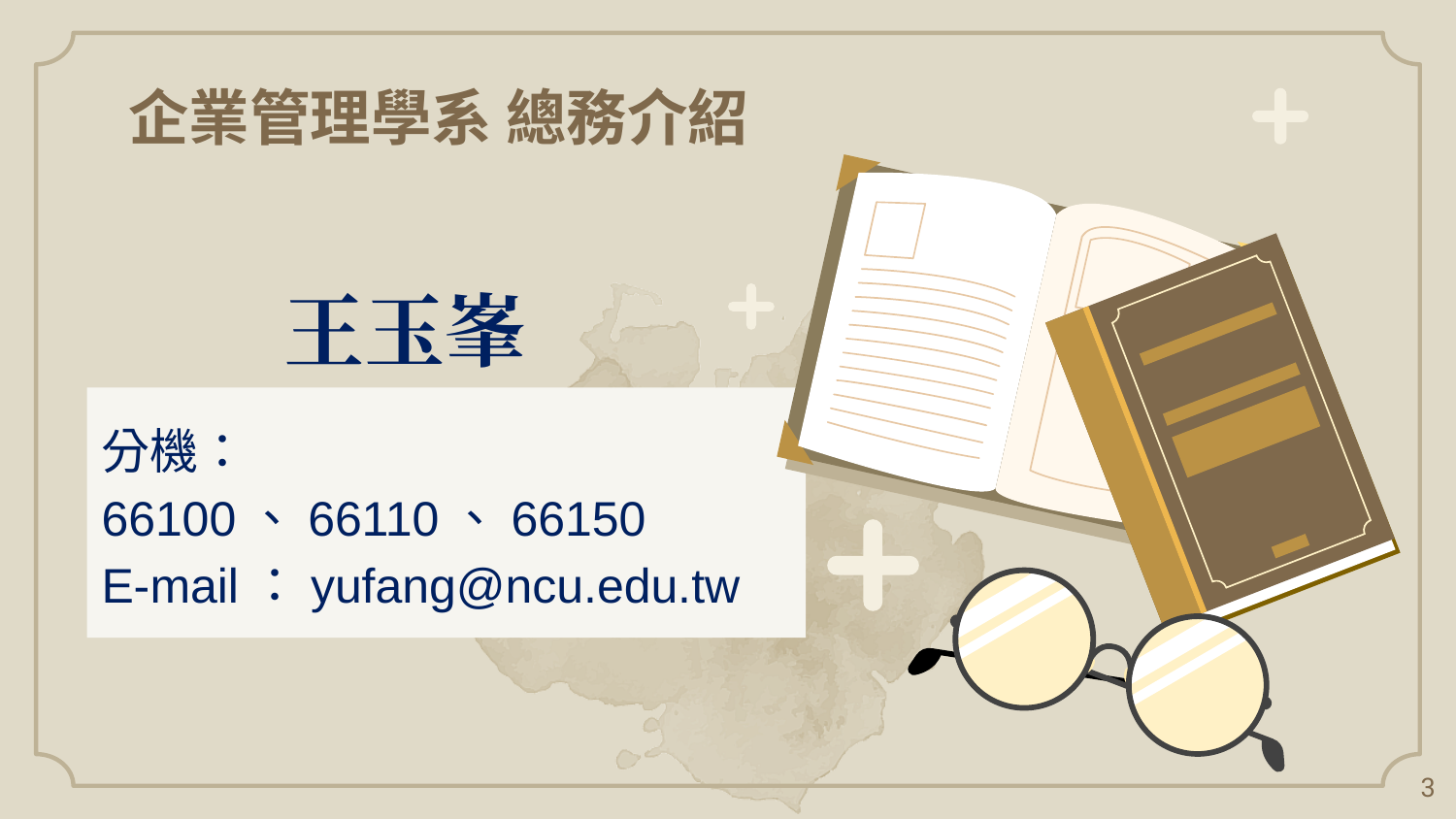

企業管理學系 總務介紹

# 王玉峯
分機：66100、66110、66150
E-mail：yufang@ncu.edu.tw

3